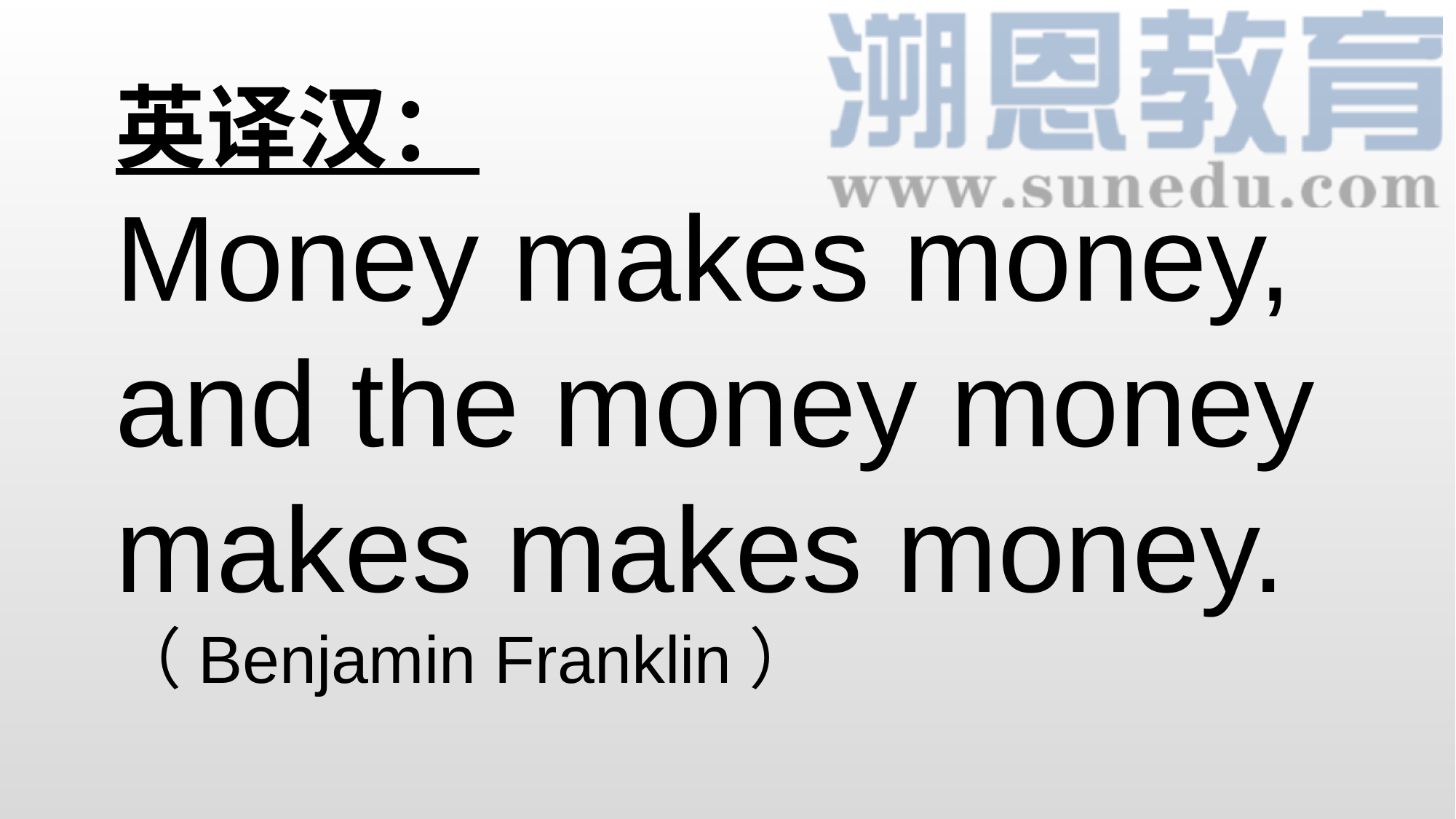

英译汉：
Money makes money, and the money money makes makes money. （Benjamin Franklin）